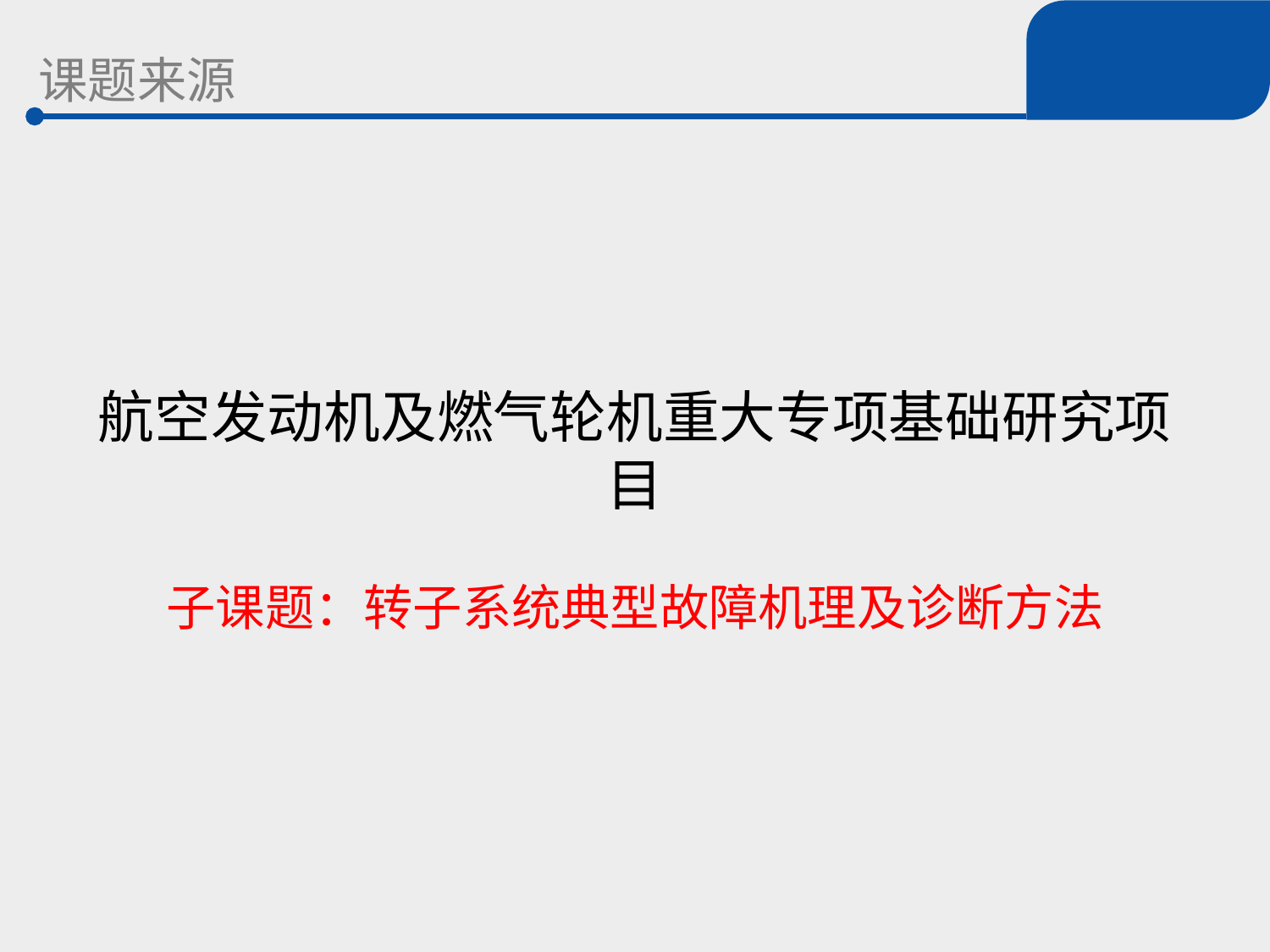

课题来源
航空发动机及燃气轮机重大专项基础研究项目

子课题：转子系统典型故障机理及诊断方法